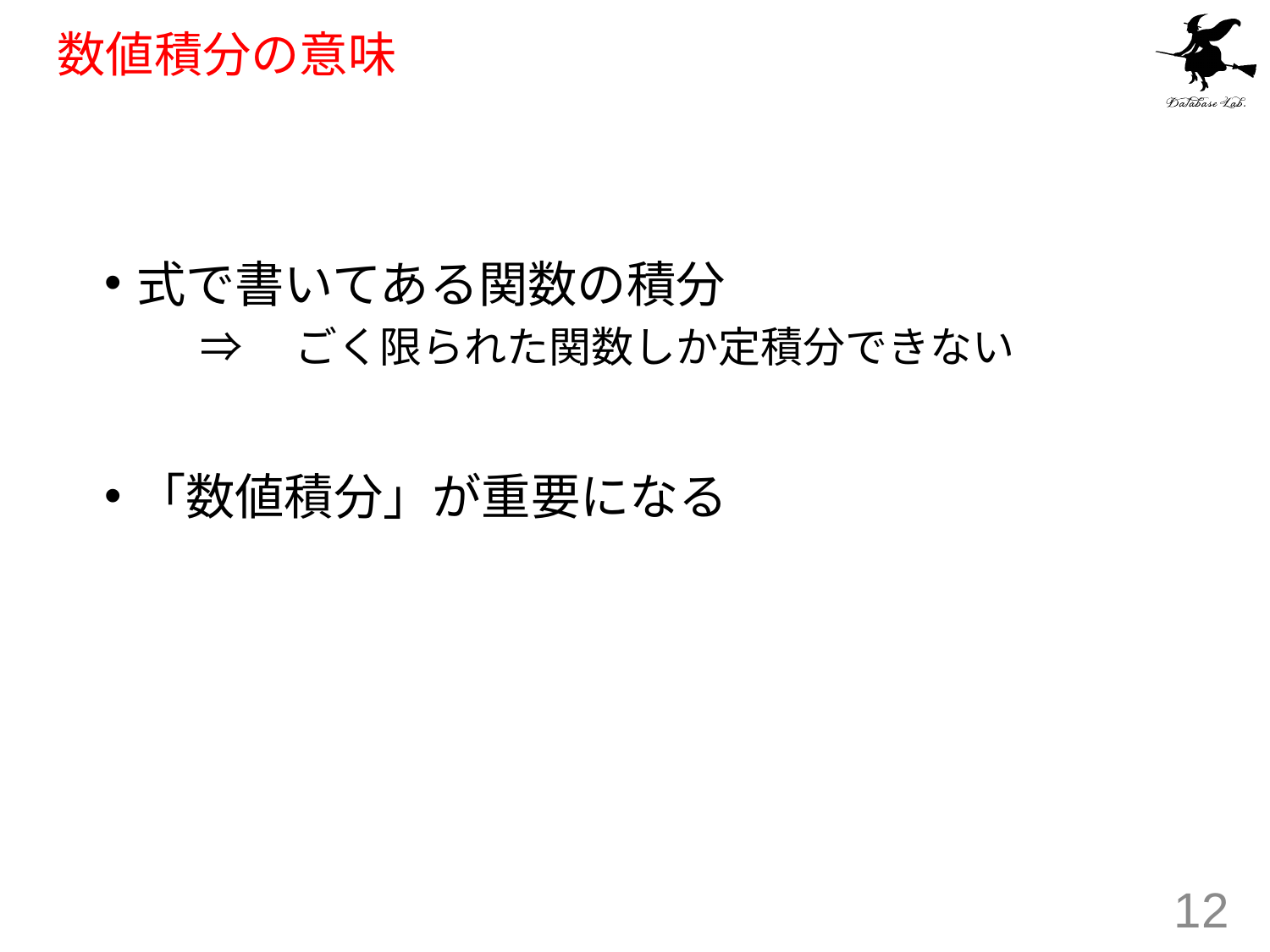

# 数値積分の意味
式で書いてある関数の積分
	⇒　ごく限られた関数しか定積分できない

「数値積分」が重要になる

12